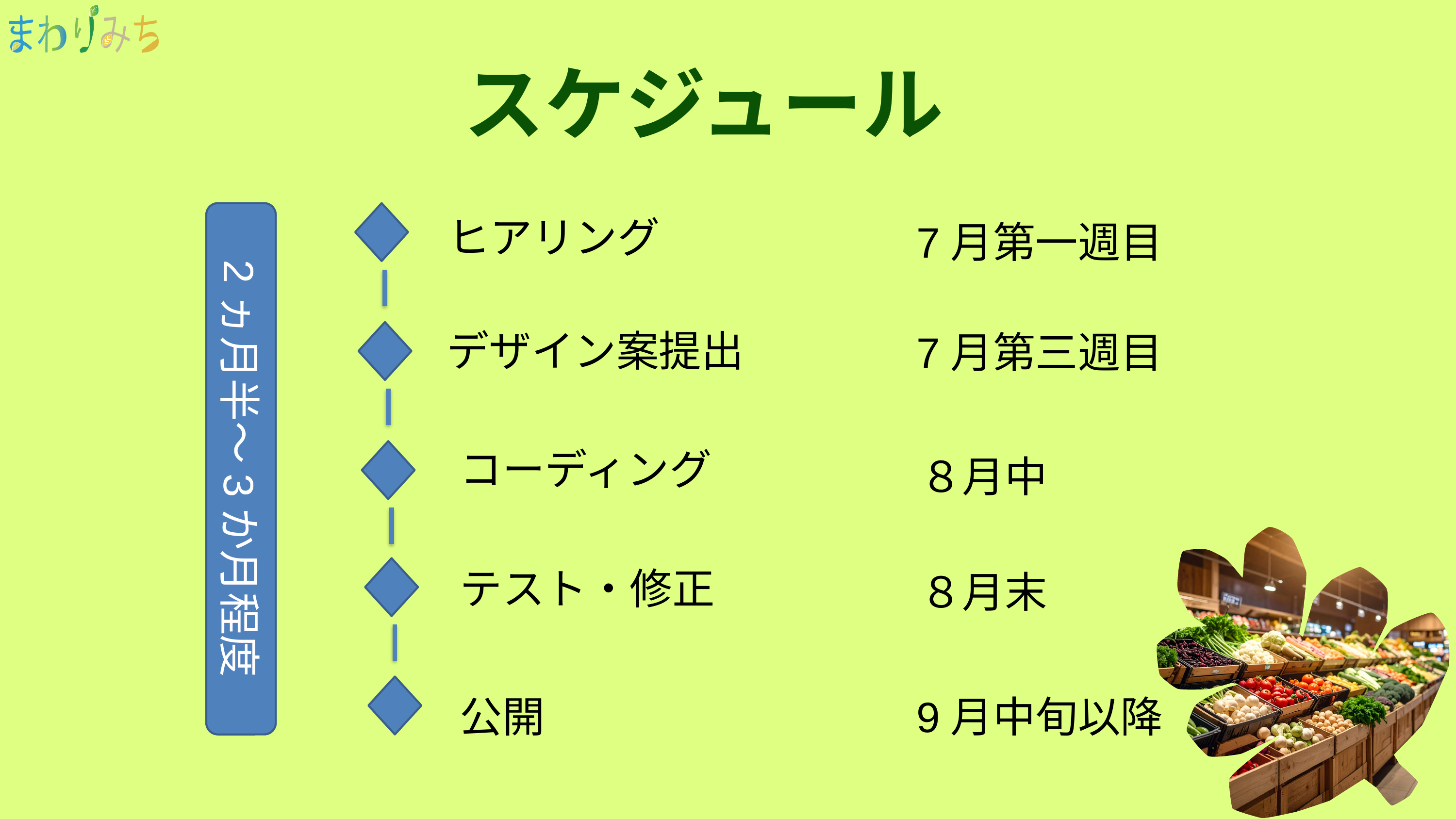

スケジュール
2ヵ月半～3か月程度

ヒアリング
7月第一週目
デザイン案提出

7月第三週目
コーディング

８月中

テスト・修正
８月末

公開
9月中旬以降